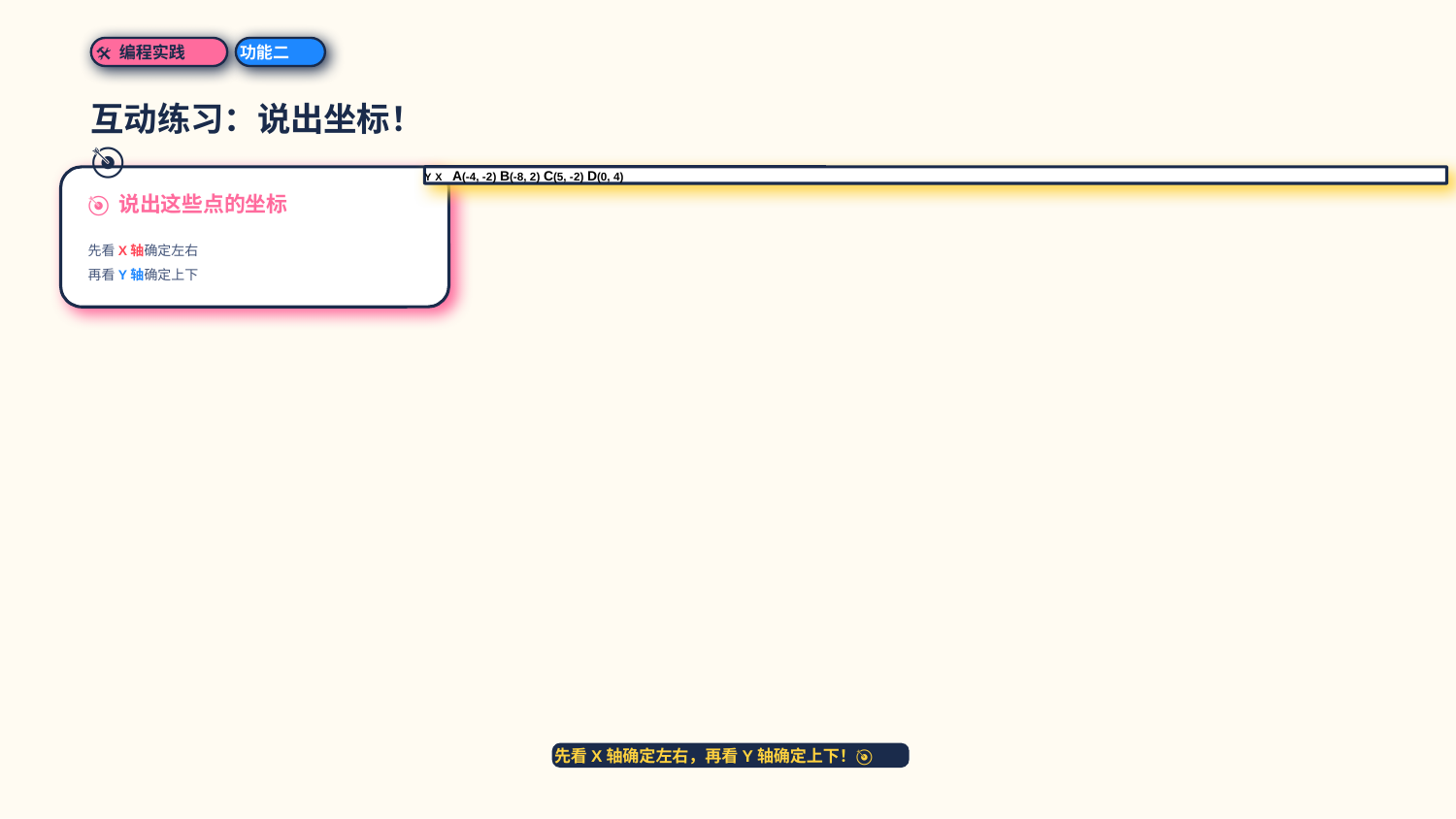

🛠 编程实践
功能二
互动练习：说出坐标！🎯

Y X   A(-4, -2) B(-8, 2) C(5, -2) D(0, 4)
🎯 说出这些点的坐标
先看X轴确定左右
再看Y轴确定上下
先看X轴确定左右，再看Y轴确定上下！🎯